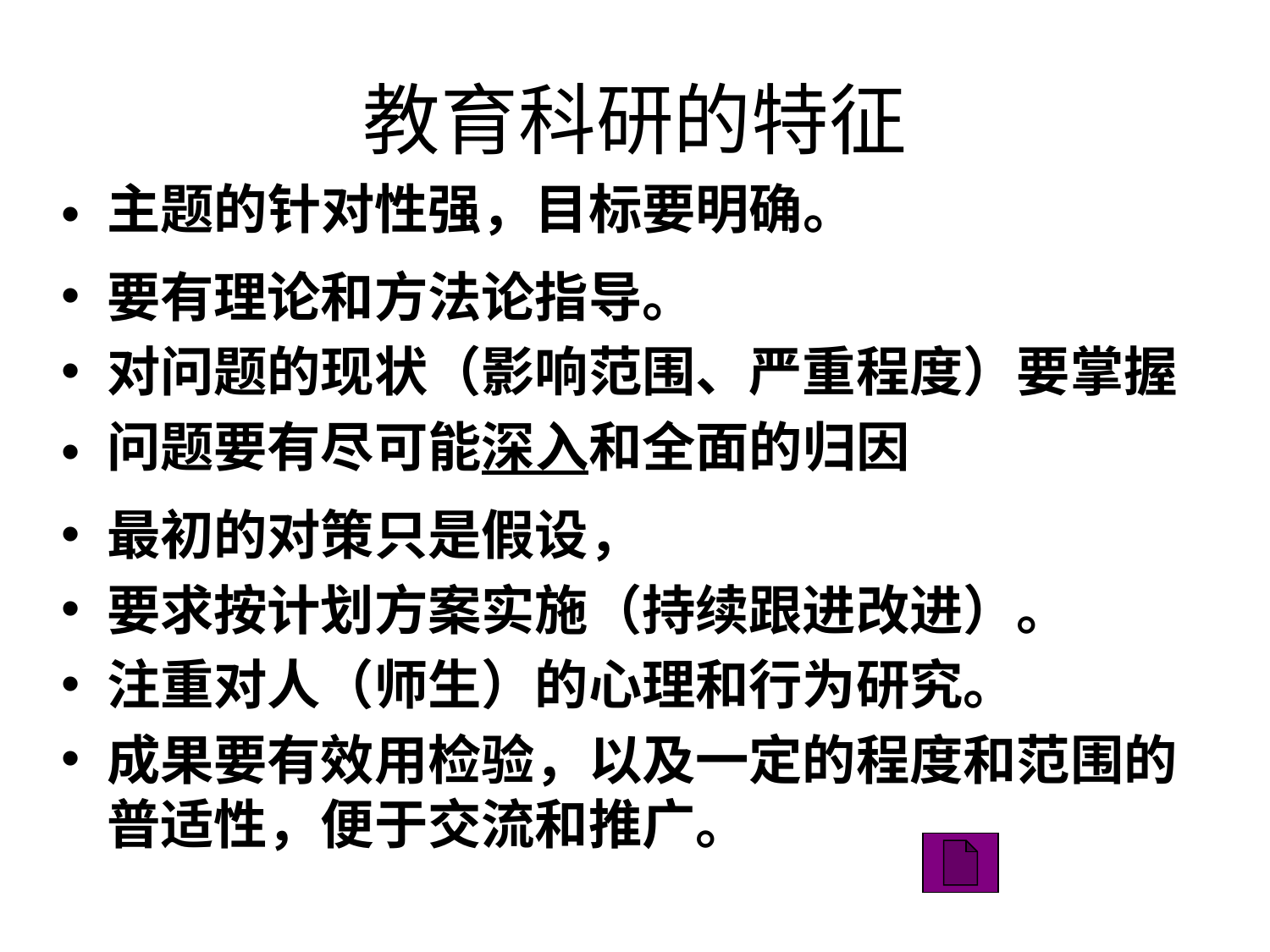

# 教育科研的特征
主题的针对性强，目标要明确。
要有理论和方法论指导。
对问题的现状（影响范围、严重程度）要掌握
问题要有尽可能深入和全面的归因
最初的对策只是假设，
要求按计划方案实施（持续跟进改进）。
注重对人（师生）的心理和行为研究。
成果要有效用检验，以及一定的程度和范围的普适性，便于交流和推广。

4